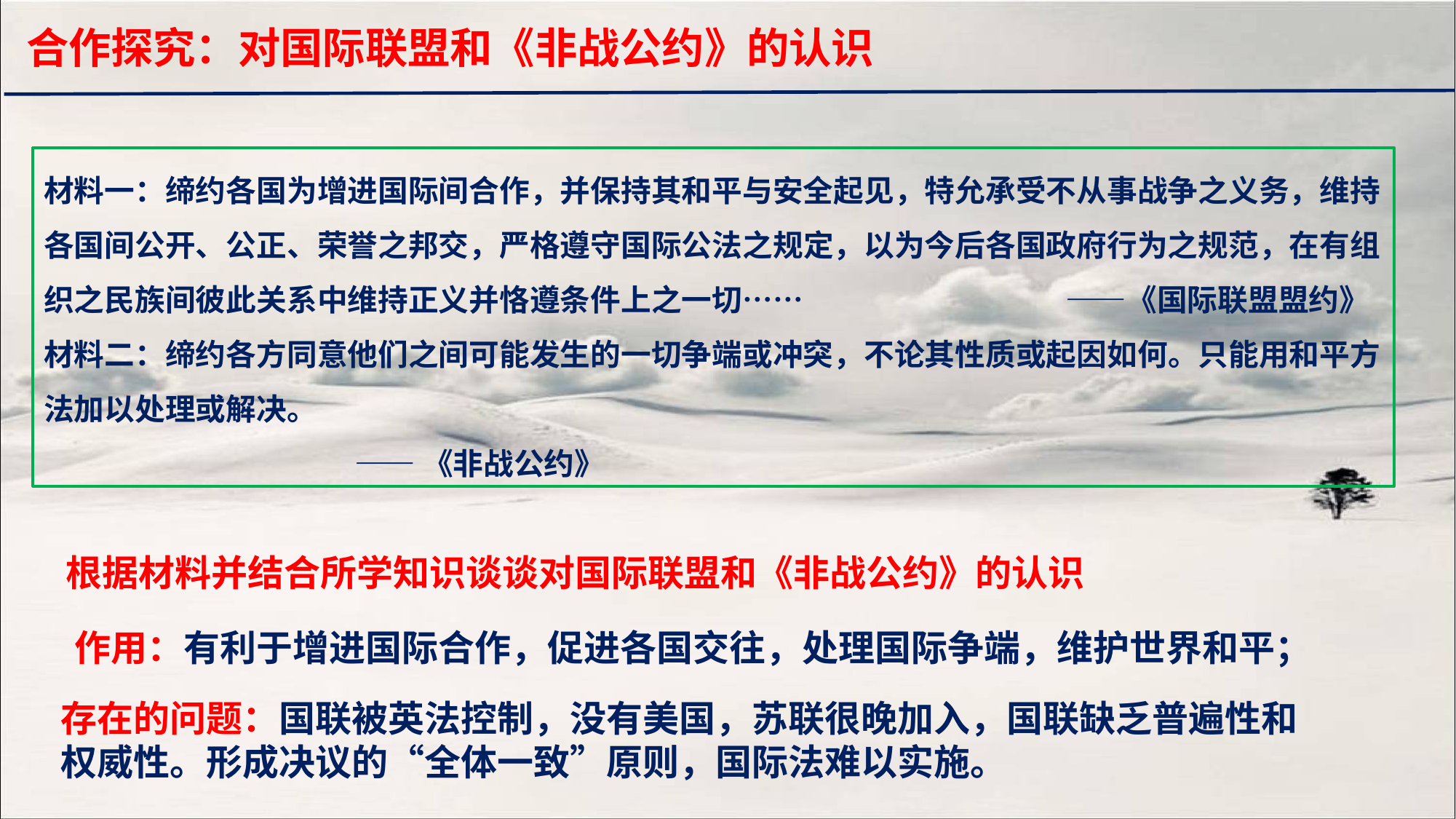

合作探究：对国际联盟和《非战公约》的认识
材料一：缔约各国为增进国际间合作，并保持其和平与安全起见，特允承受不从事战争之义务，维持各国间公开、公正、荣誉之邦交，严格遵守国际公法之规定，以为今后各国政府行为之规范，在有组织之民族间彼此关系中维持正义并恪遵条件上之一切……                                      ——《国际联盟盟约》
材料二：缔约各方同意他们之间可能发生的一切争端或冲突，不论其性质或起因如何。只能用和平方法加以处理或解决。
                                             ——《非战公约》
根据材料并结合所学知识谈谈对国际联盟和《非战公约》的认识
作用：有利于增进国际合作，促进各国交往，处理国际争端，维护世界和平；
存在的问题：国联被英法控制，没有美国，苏联很晚加入，国联缺乏普遍性和权威性。形成决议的“全体一致”原则，国际法难以实施。